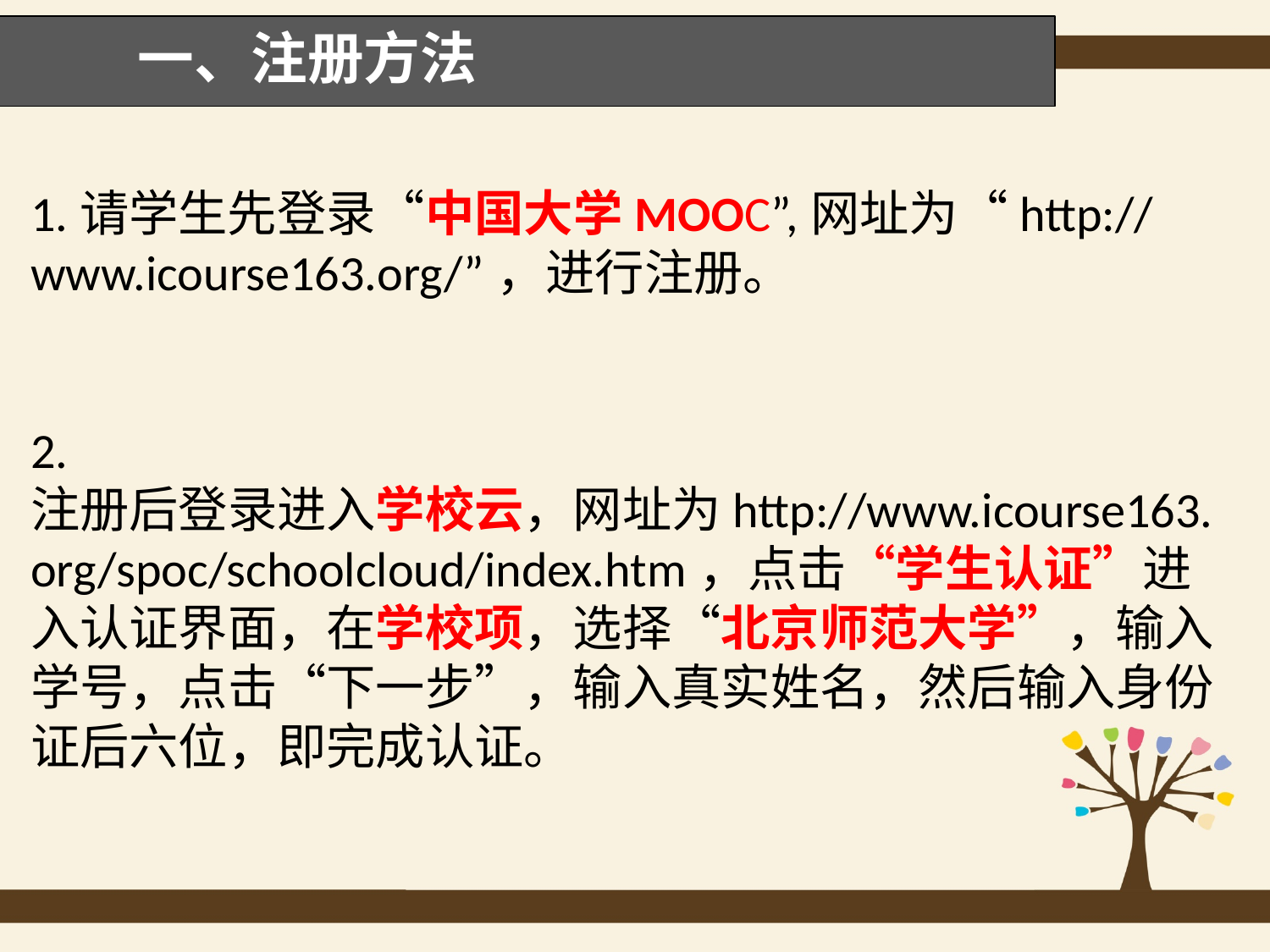

一、注册方法
1.请学生先登录“中国大学MOOC”,网址为“http://www.icourse163.org/”，进行注册。

2. 注册后登录进入学校云，网址为http://www.icourse163.org/spoc/schoolcloud/index.htm，点击“学生认证”进入认证界面，在学校项，选择“北京师范大学”，输入学号，点击“下一步”，输入真实姓名，然后输入身份证后六位，即完成认证。